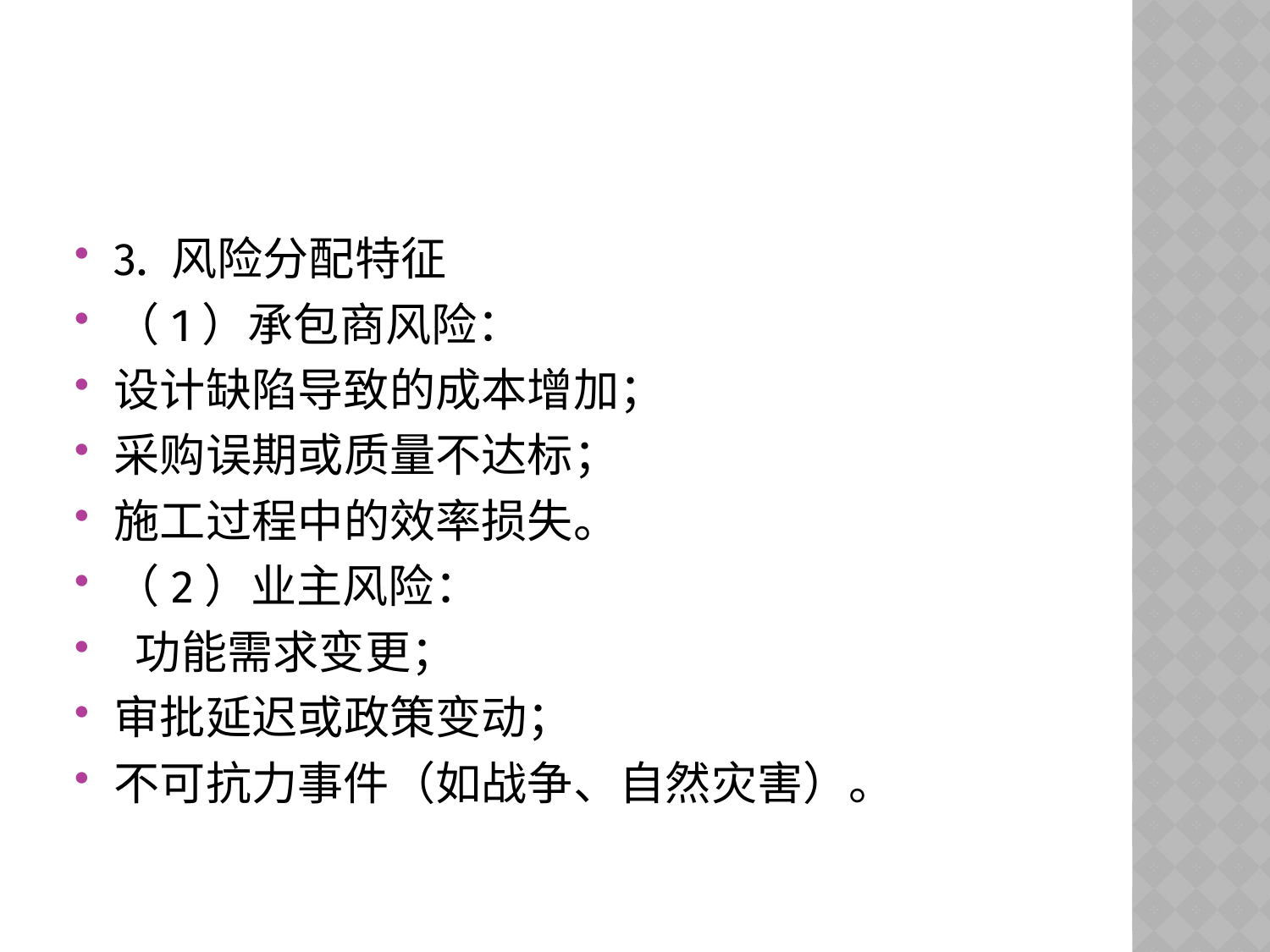

#
3. 风险分配特征
（1）承包商风险：
设计缺陷导致的成本增加；
采购误期或质量不达标；
施工过程中的效率损失。
（2）业主风险：
 功能需求变更；
审批延迟或政策变动；
不可抗力事件（如战争、自然灾害）。